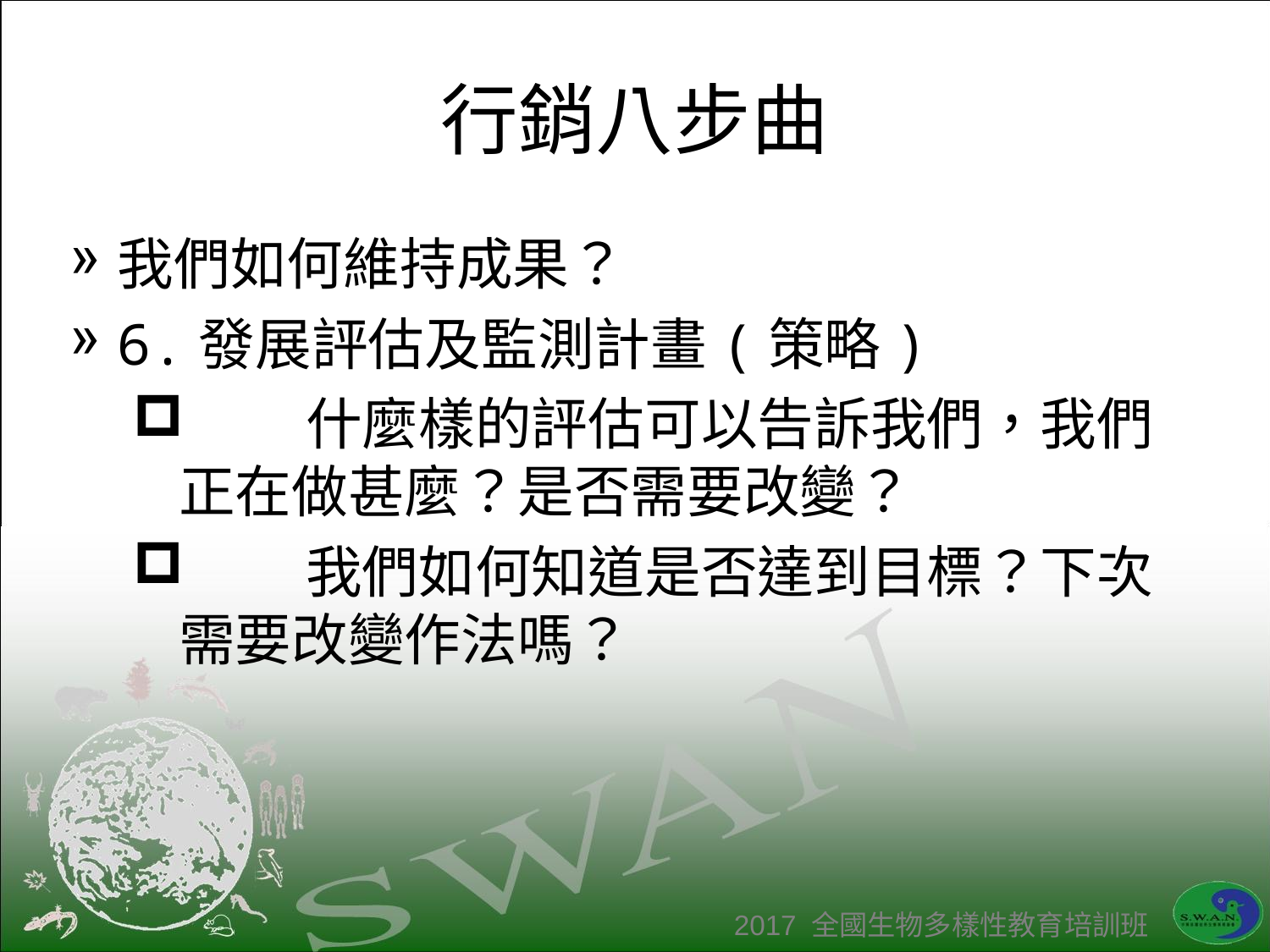

# 行銷八步曲
我們如何維持成果？
6.發展評估及監測計畫(策略)
	什麼樣的評估可以告訴我們，我們正在做甚麼？是否需要改變？
	我們如何知道是否達到目標？下次需要改變作法嗎？